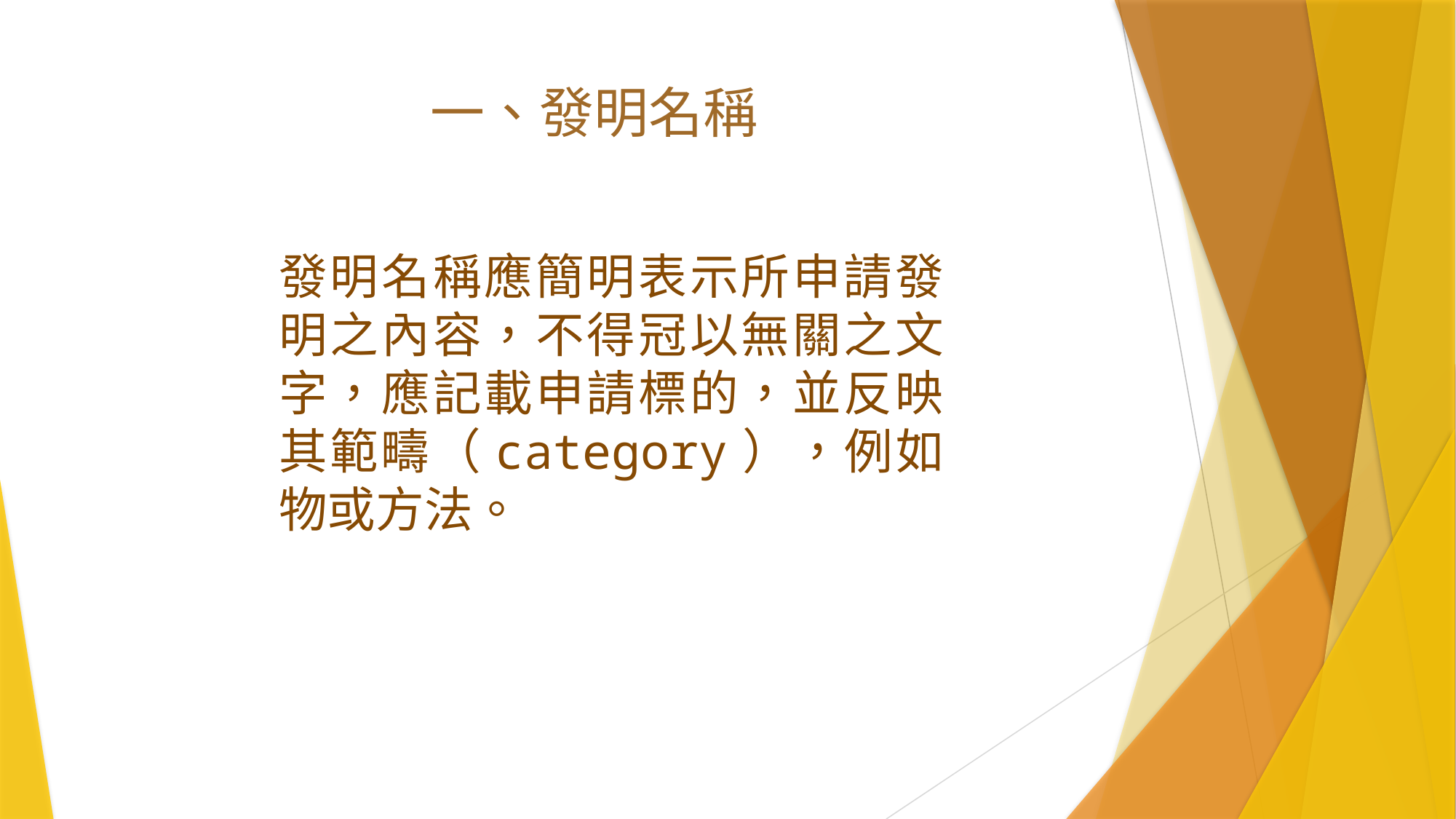

# 一、發明名稱
發明名稱應簡明表示所申請發明之內容，不得冠以無關之文字，應記載申請標的，並反映其範疇（category），例如物或方法。